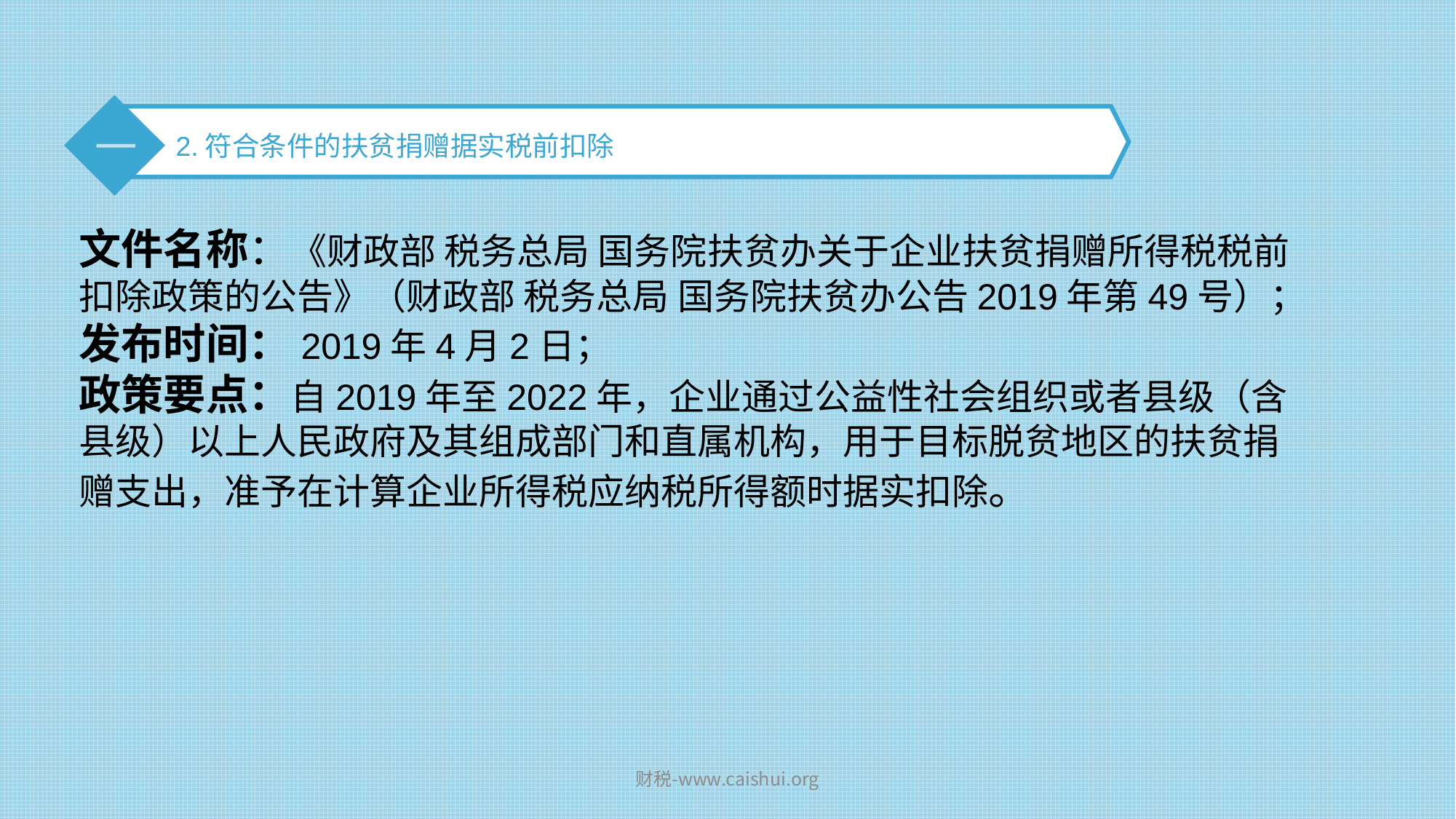

一
2.符合条件的扶贫捐赠据实税前扣除
文件名称：《财政部 税务总局 国务院扶贫办关于企业扶贫捐赠所得税税前扣除政策的公告》（财政部 税务总局 国务院扶贫办公告2019年第49号）；
发布时间：2019年4月2日；
政策要点：自2019年至2022年，企业通过公益性社会组织或者县级（含县级）以上人民政府及其组成部门和直属机构，用于目标脱贫地区的扶贫捐赠支出，准予在计算企业所得税应纳税所得额时据实扣除。

财税-www.caishui.org